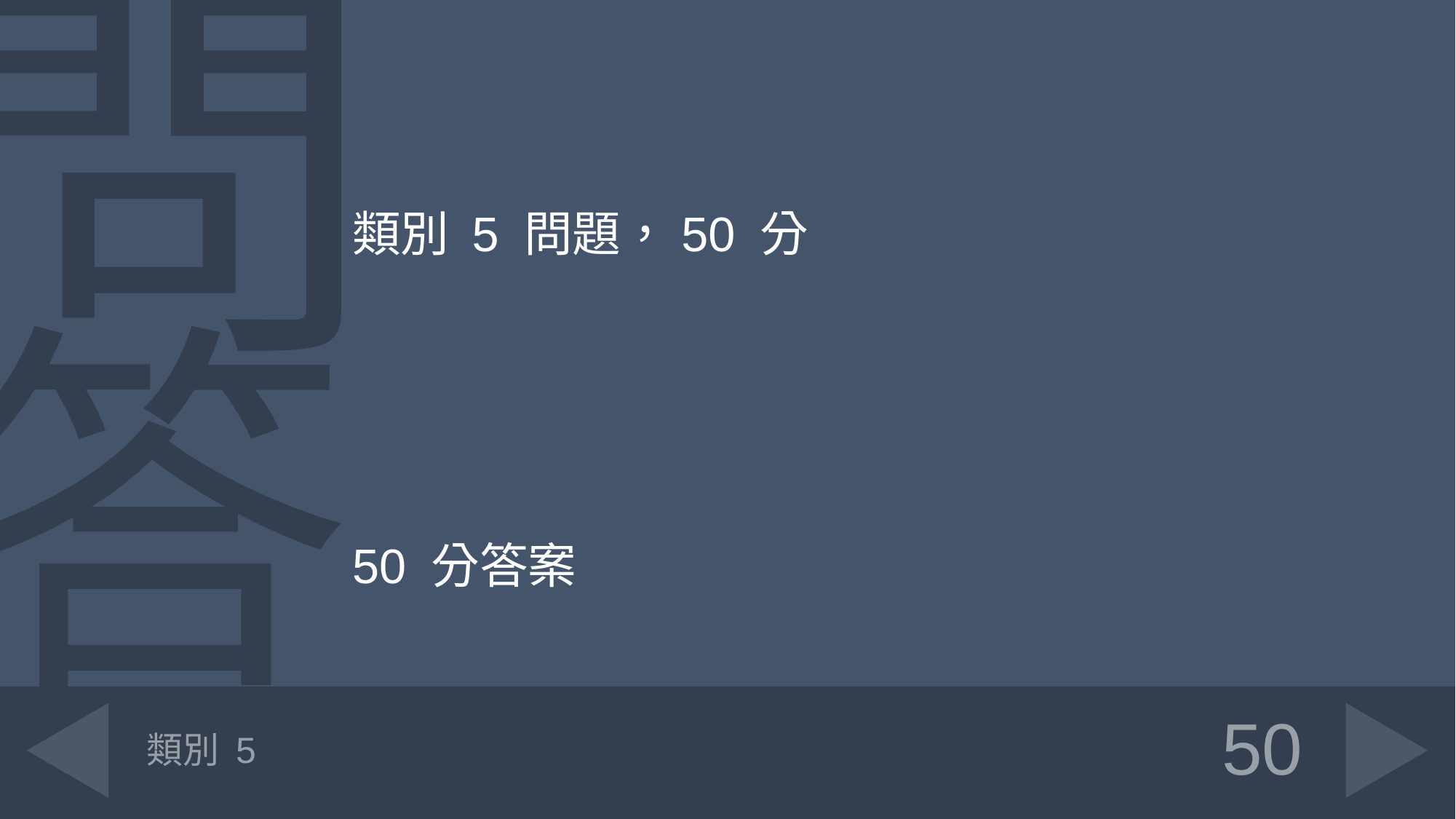

類別 5 問題，50 分
50 分答案
# 類別 5
50